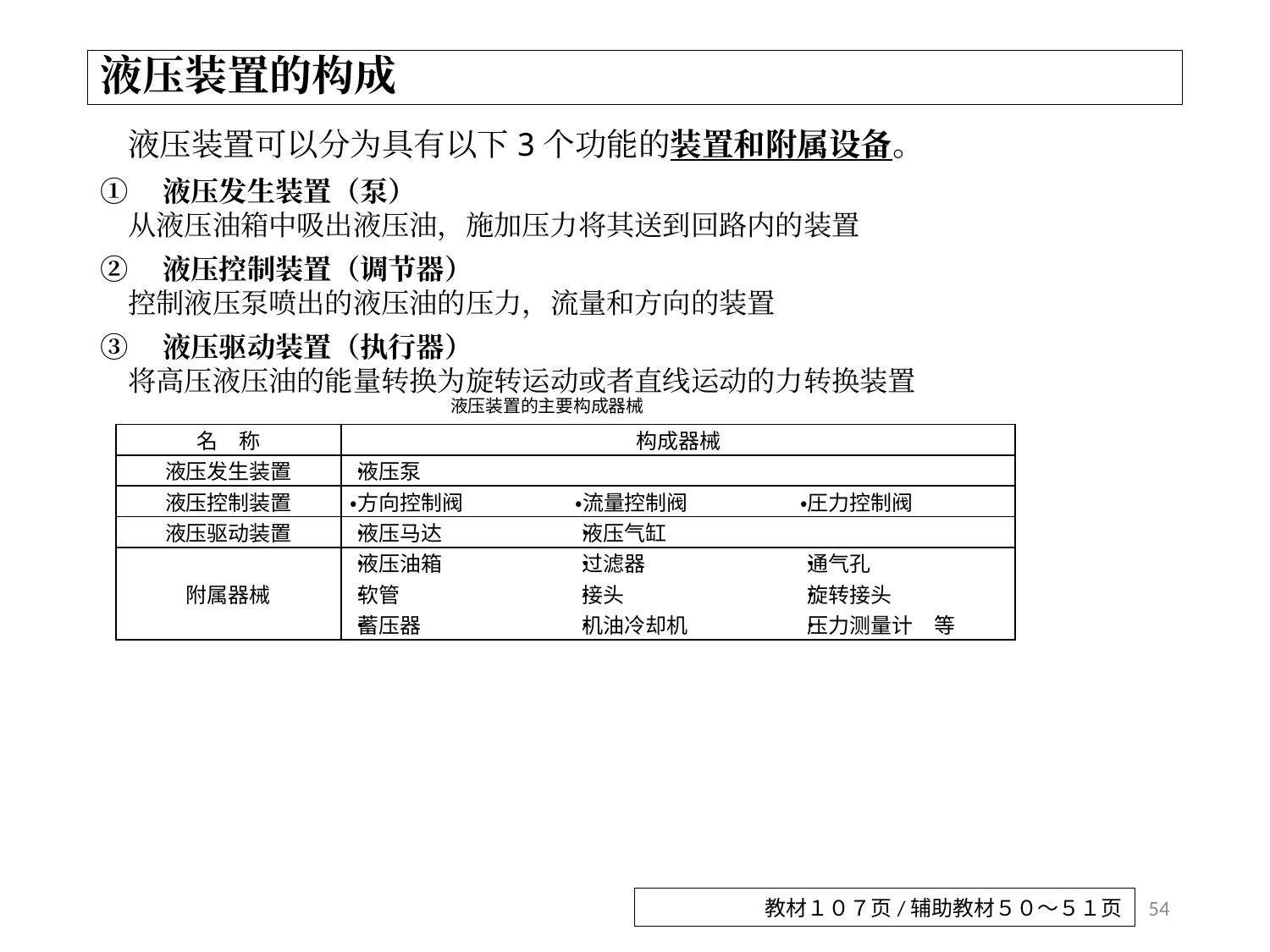

# 液压装置的构成
　液压装置可以分为具有以下3个功能的装置和附属设备。
①　液压发生装置（泵）
　从液压油箱中吸出液压油，施加压力将其送到回路内的装置
②　液压控制装置（调节器）
　控制液压泵喷出的液压油的压力，流量和方向的装置
③　液压驱动装置（执行器）
　将高压液压油的能量转换为旋转运动或者直线运动的力转换装置

液压装置的主要构成器械
| 名　称 | 构成器械 |  |  |
| --- | --- | --- | --- |
| 液压发生装置 | ・液压泵 |  |  |
| 液压控制装置 | ・方向控制阀 | ・流量控制阀 | ・圧力控制阀 |
| 液压驱动装置 | ・液压马达 | ・液压气缸 |  |
| 附属器械 | ・液压油箱 | ・过滤器 | ・通气孔 |
|  | ・软管 | ・接头 | ・旋转接头 |
|  | ・蓄压器 | ・机油冷却机 | ・压力测量计　等 |
54
教材１０７页/辅助教材５０～５１页